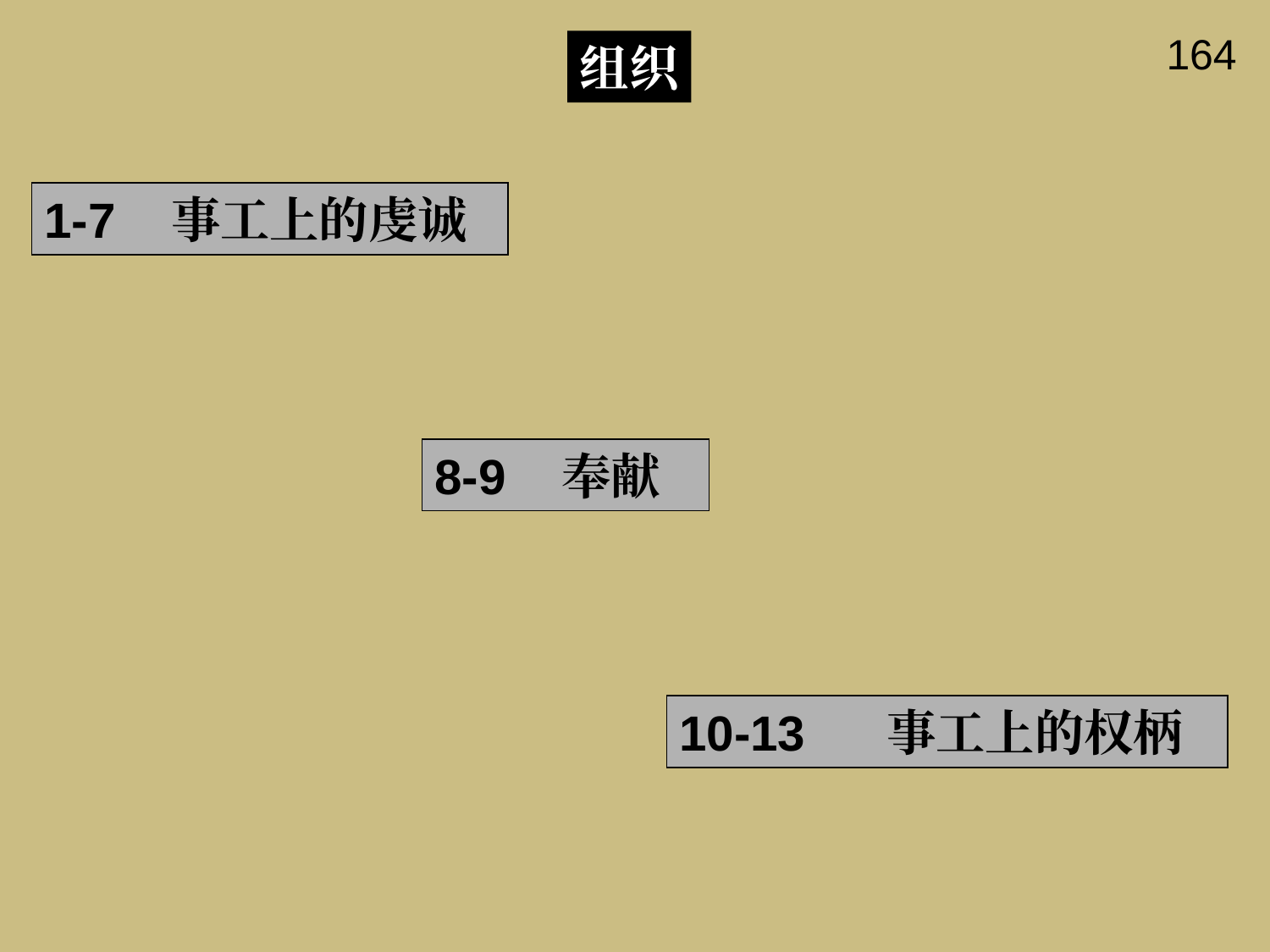

164
组织
1-7	事工上的虔诚
8-9	奉献
10-13	     事工上的权柄